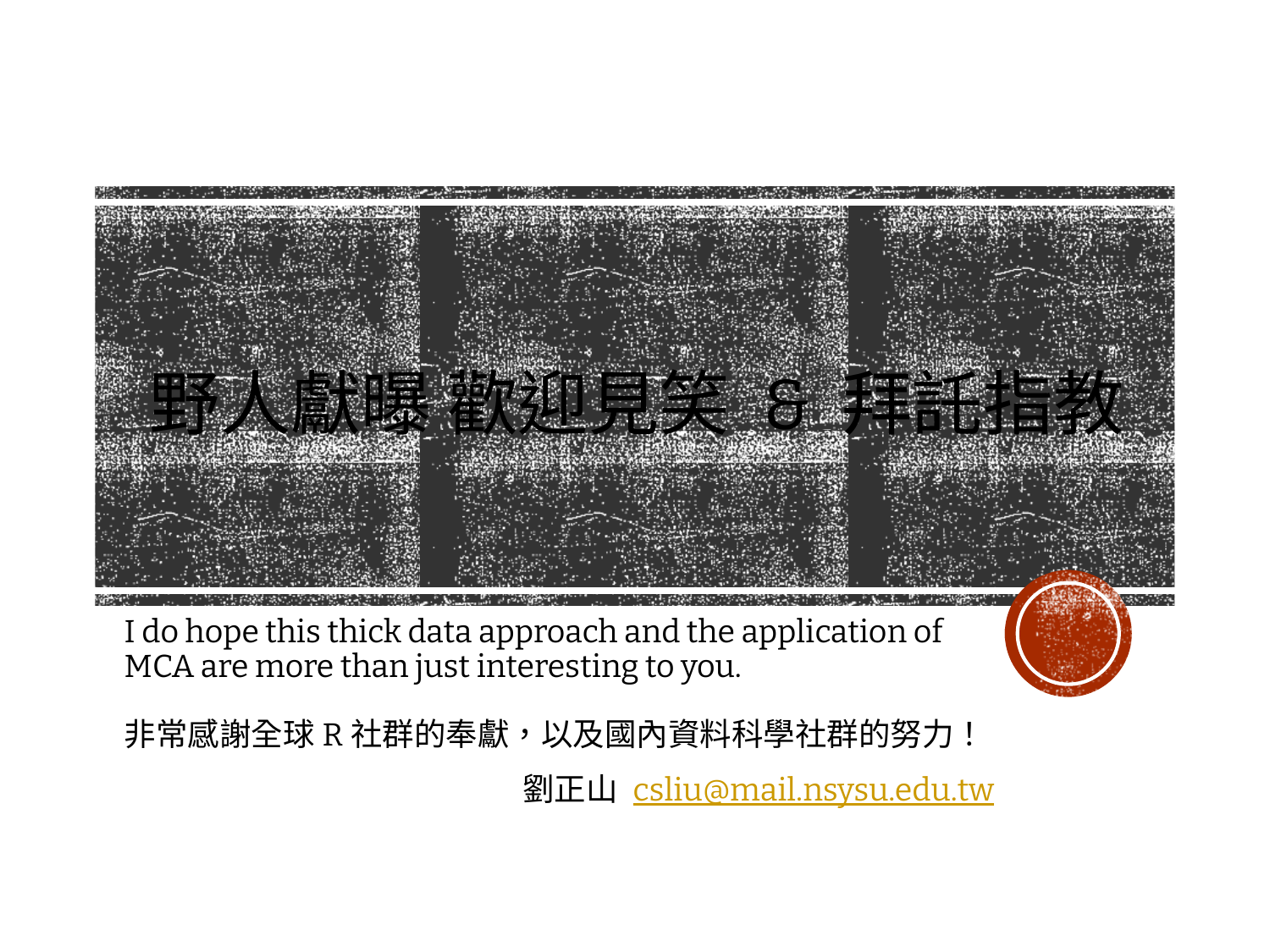

# 野人獻曝 歡迎見笑 & 拜託指教
I do hope this thick data approach and the application of MCA are more than just interesting to you.
非常感謝全球R社群的奉獻，以及國內資料科學社群的努力！
劉正山 csliu@mail.nsysu.edu.tw